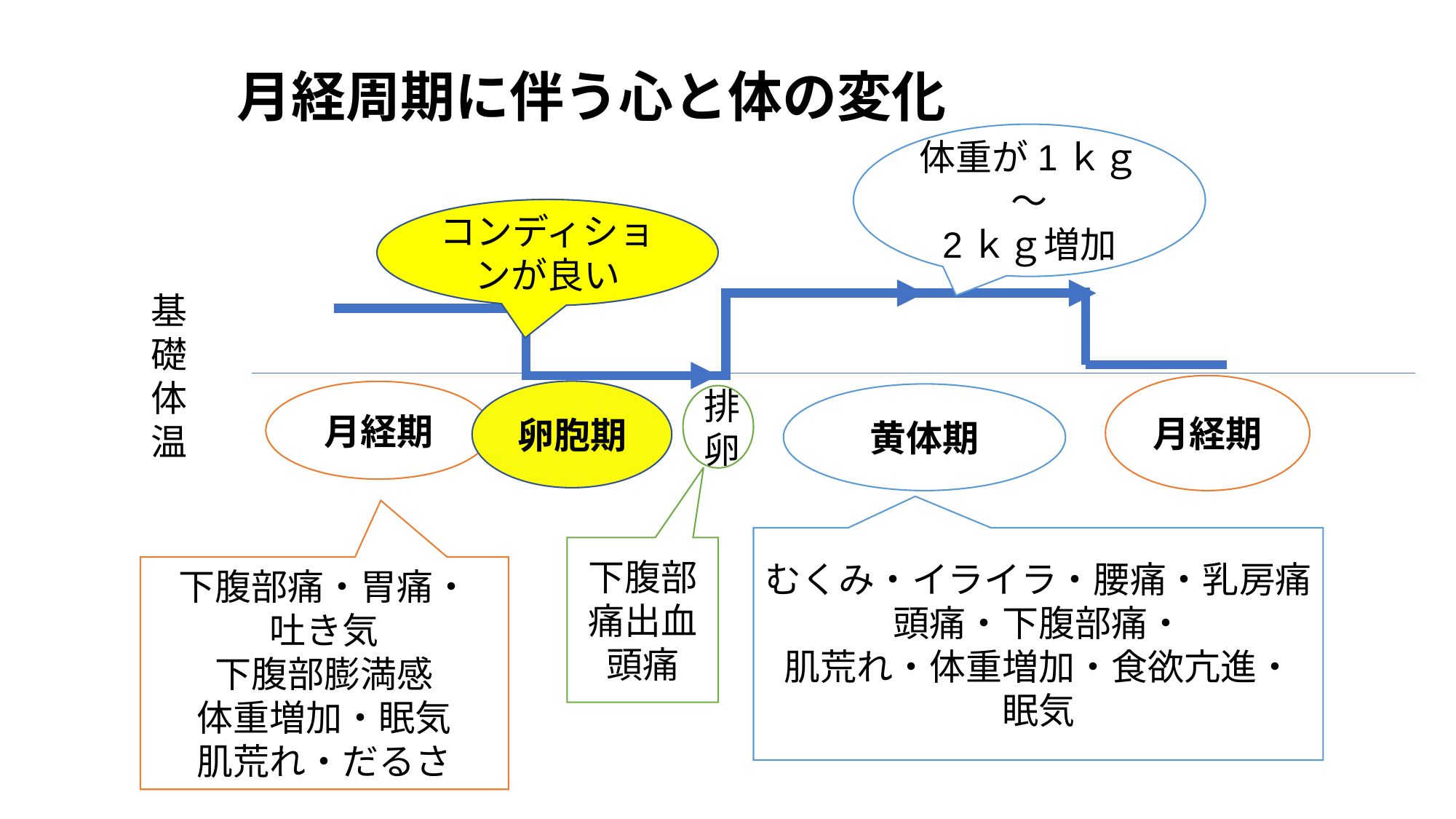

月経周期に伴う心と体の変化
体重が1ｋｇ～
2ｋｇ増加
コンディションが良い
基礎体温
月経期
卵胞期
月経期
黄体期
排卵
むくみ・イライラ・腰痛・乳房痛
頭痛・下腹部痛・
肌荒れ・体重増加・食欲亢進・
眠気
下腹部痛出血
頭痛
下腹部痛・胃痛・
吐き気
下腹部膨満感
体重増加・眠気
肌荒れ・だるさ